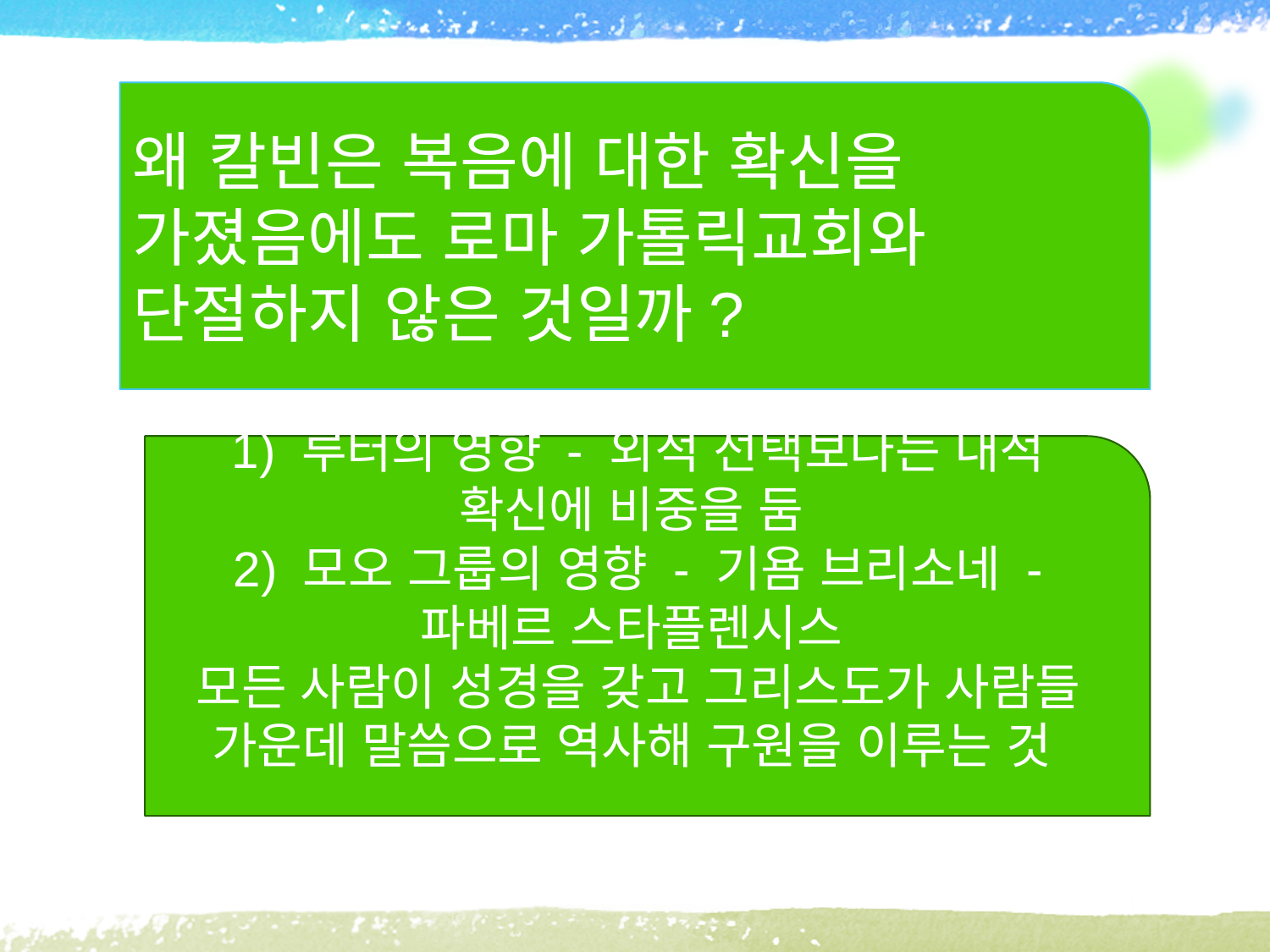

#
왜 칼빈은 복음에 대한 확신을 가졌음에도 로마 가톨릭교회와 단절하지 않은 것일까?

1) 루터의 영향 - 외적 선택보다는 내적 확신에 비중을 둠
2) 모오 그룹의 영향 - 기욤 브리소네 - 파베르 스타플렌시스
모든 사람이 성경을 갖고 그리스도가 사람들 가운데 말씀으로 역사해 구원을 이루는 것